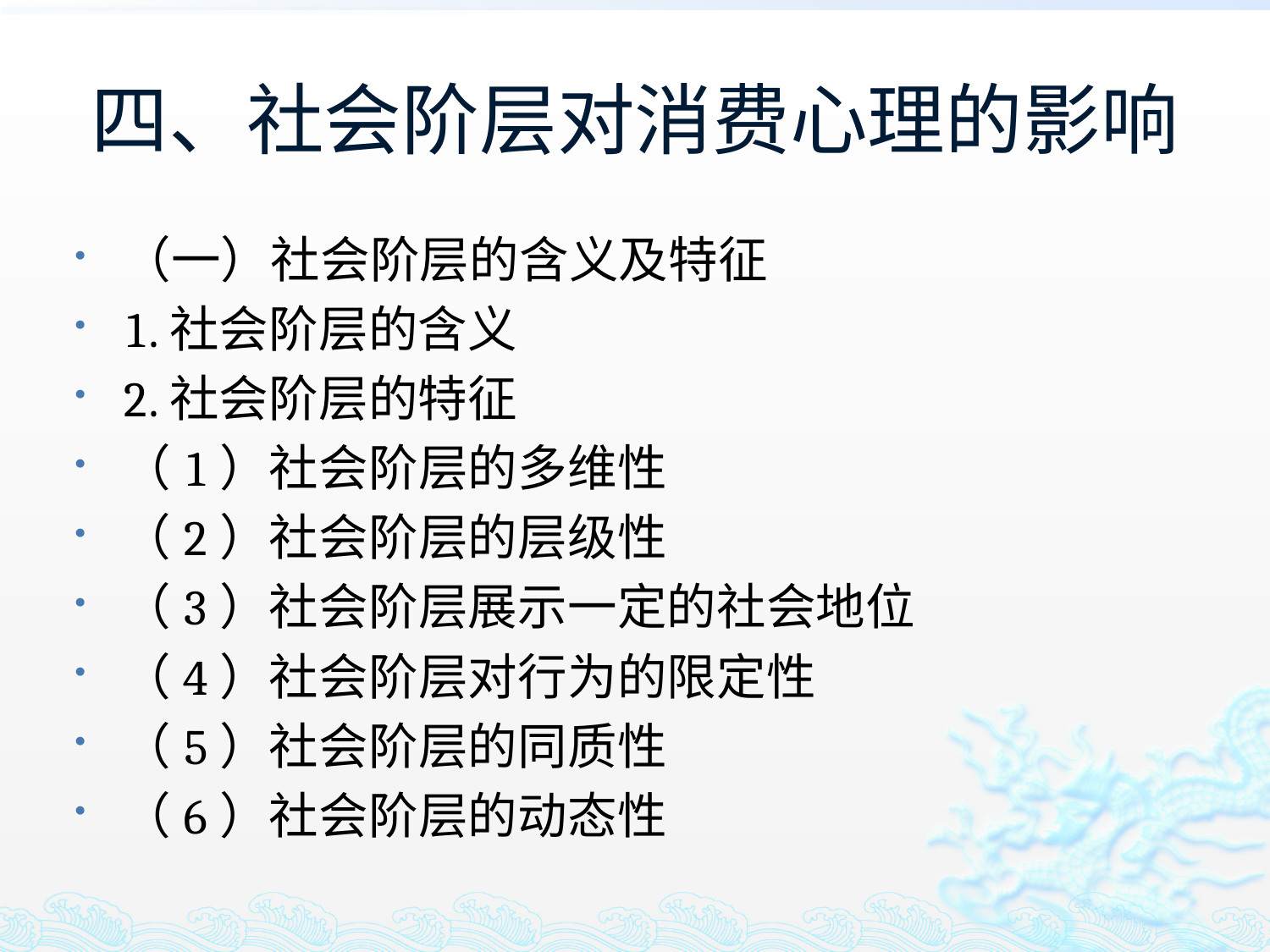

# 四、社会阶层对消费心理的影响
（一）社会阶层的含义及特征
1.社会阶层的含义
2.社会阶层的特征
（1）社会阶层的多维性
（2）社会阶层的层级性
（3）社会阶层展示一定的社会地位
（4）社会阶层对行为的限定性
（5）社会阶层的同质性
（6）社会阶层的动态性